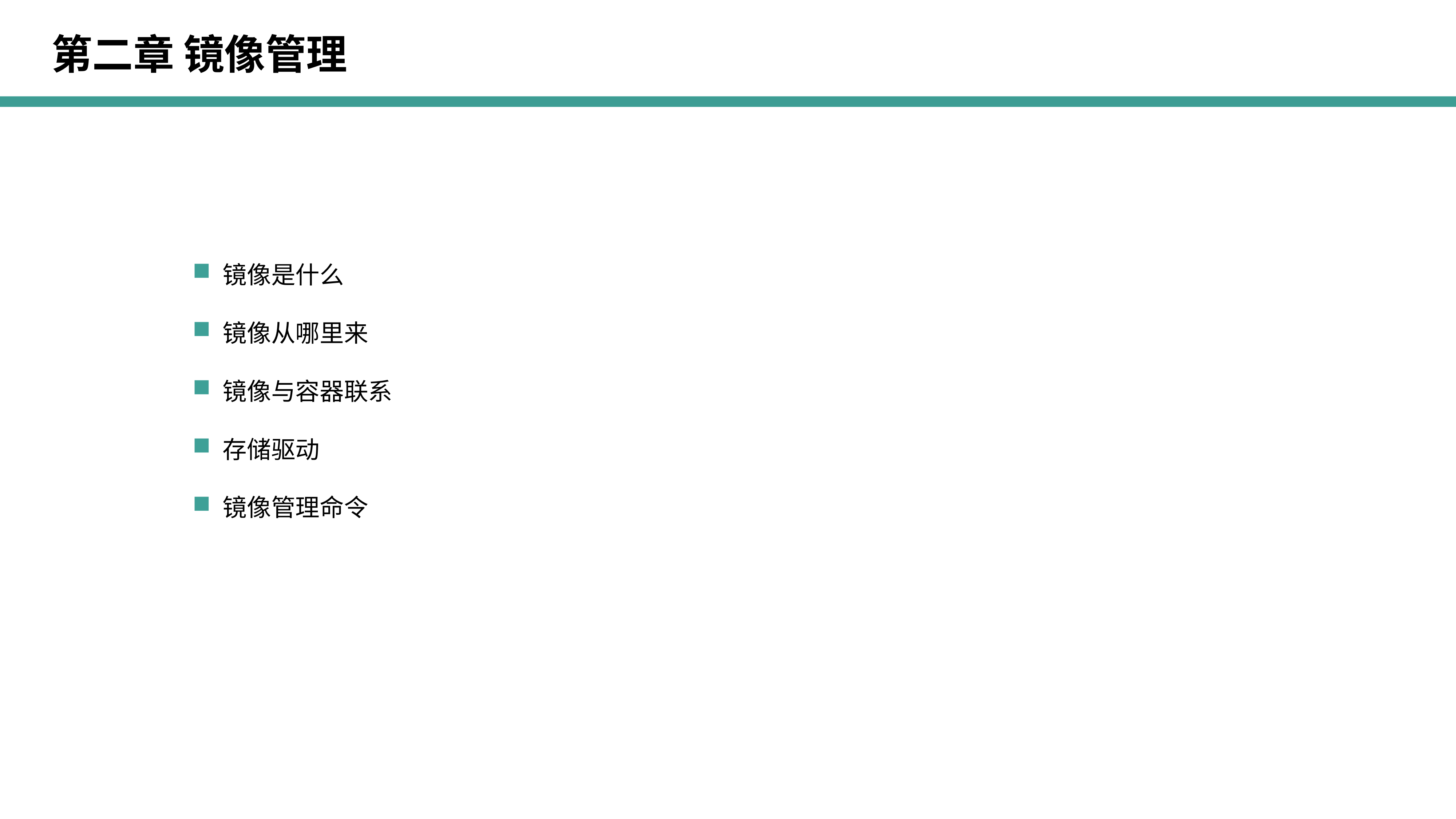

第二章 镜像管理

 镜像是什么
 镜像从哪里来
 镜像与容器联系
 存储驱动
 镜像管理命令